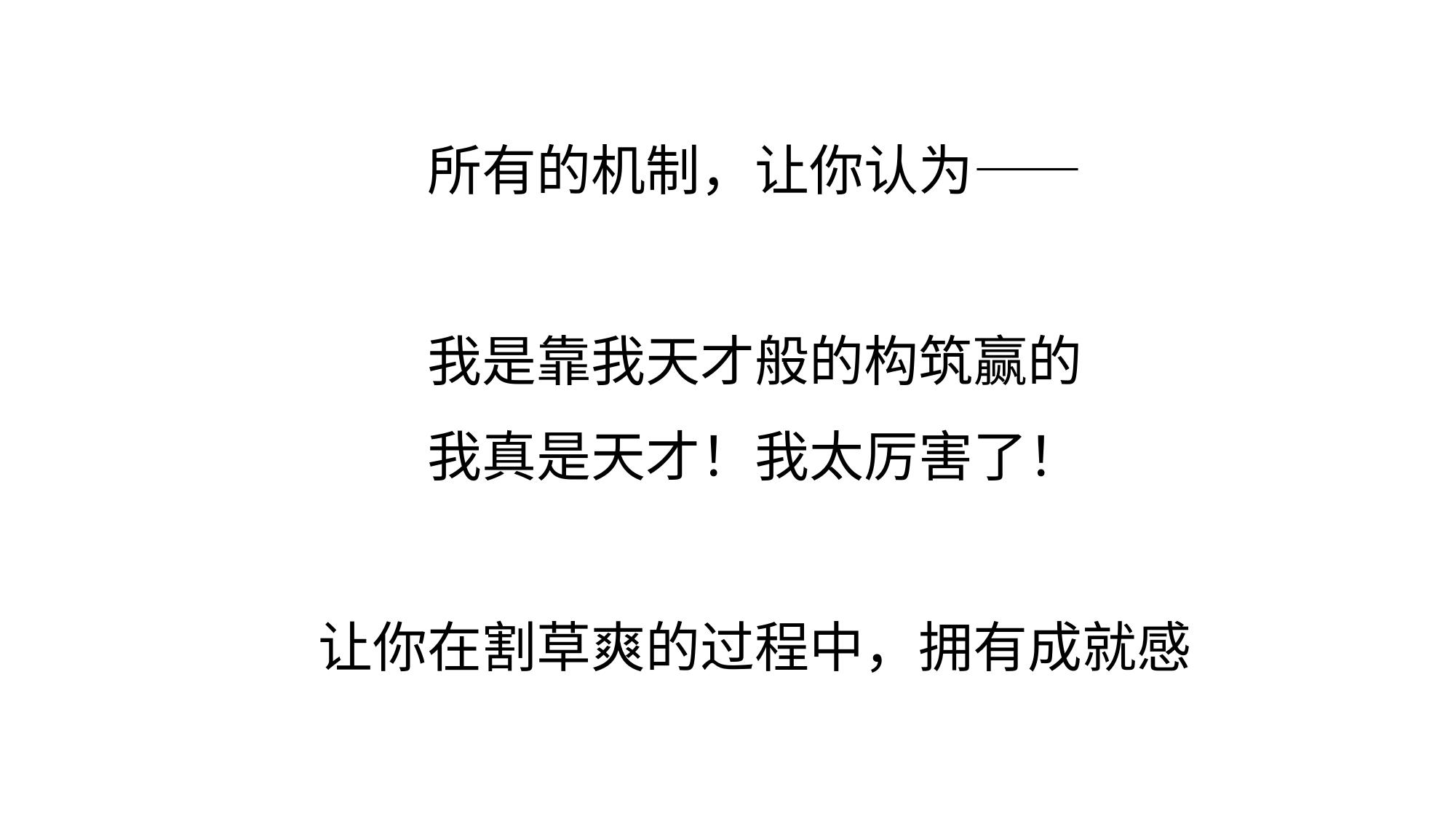

所有的机制，让你认为——

我是靠我天才般的构筑赢的
我真是天才！我太厉害了！

让你在割草爽的过程中，拥有成就感